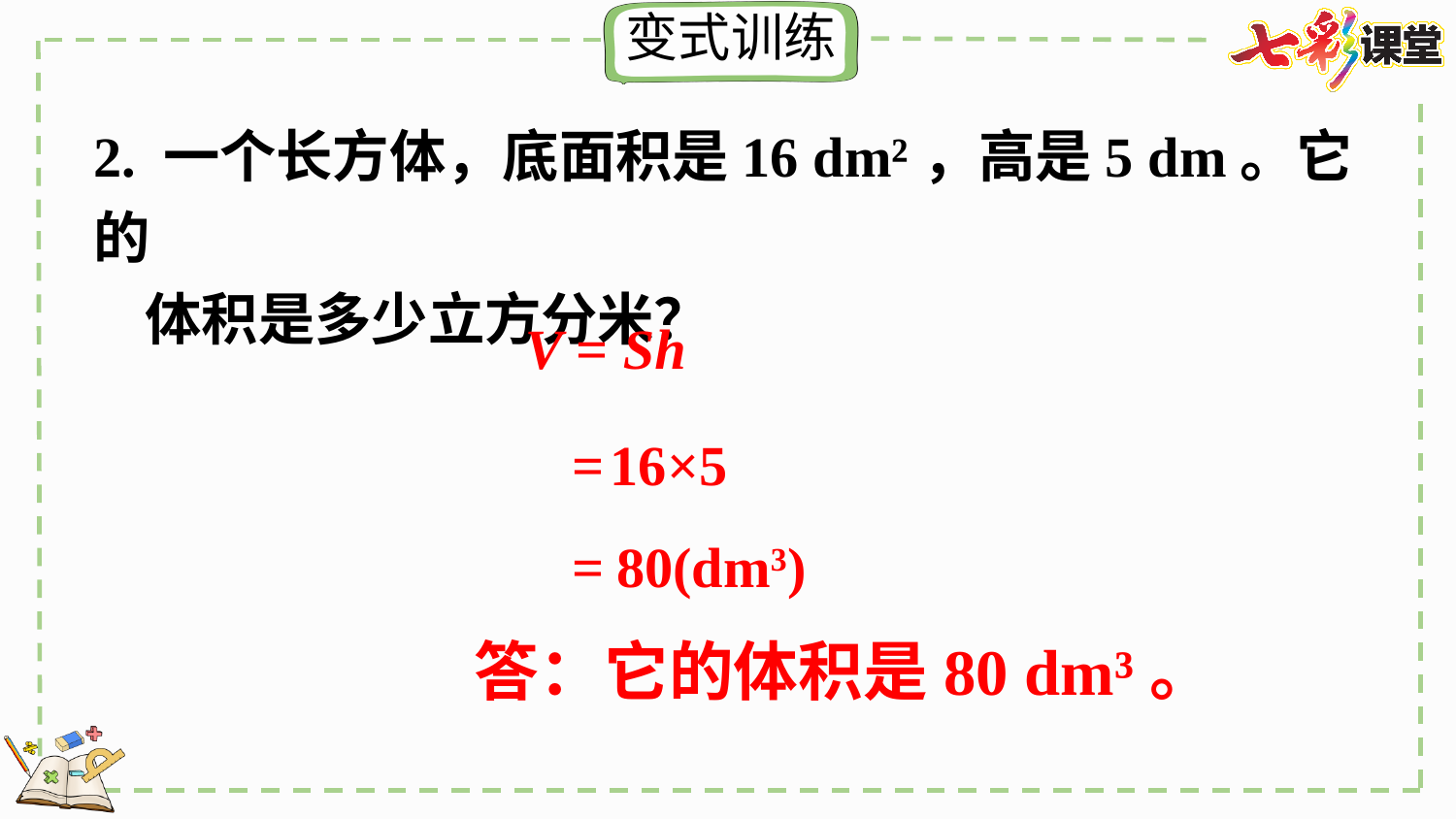

2. 一个长方体，底面积是16 dm²，高是5 dm。它的
   体积是多少立方分米？
V = Sh
=16×5
=80(dm3)
答：它的体积是80 dm³。